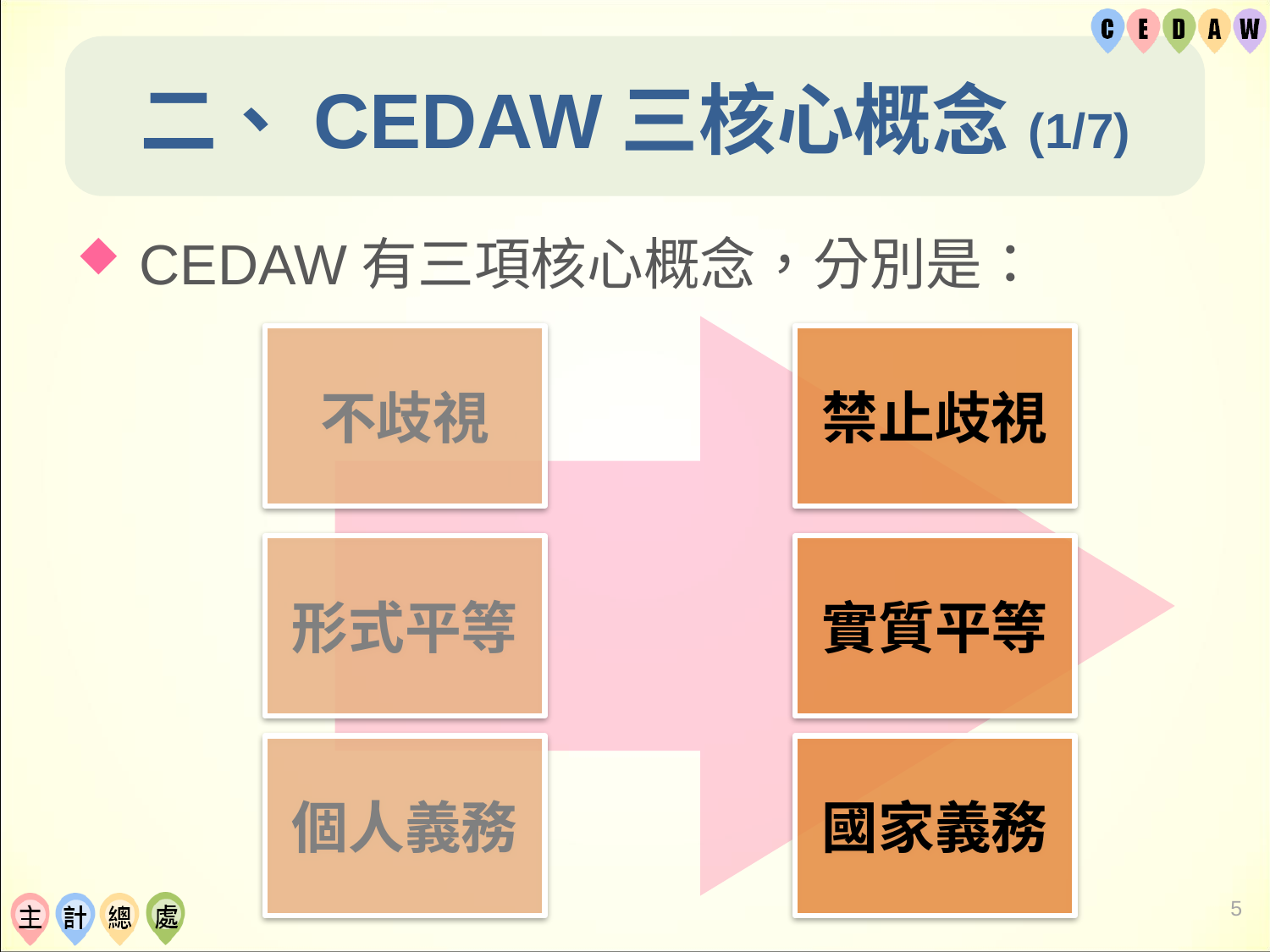

# 二、CEDAW三核心概念(1/7)
 CEDAW有三項核心概念，分別是：

不歧視
禁止歧視
形式平等
實質平等
個人義務
國家義務
5